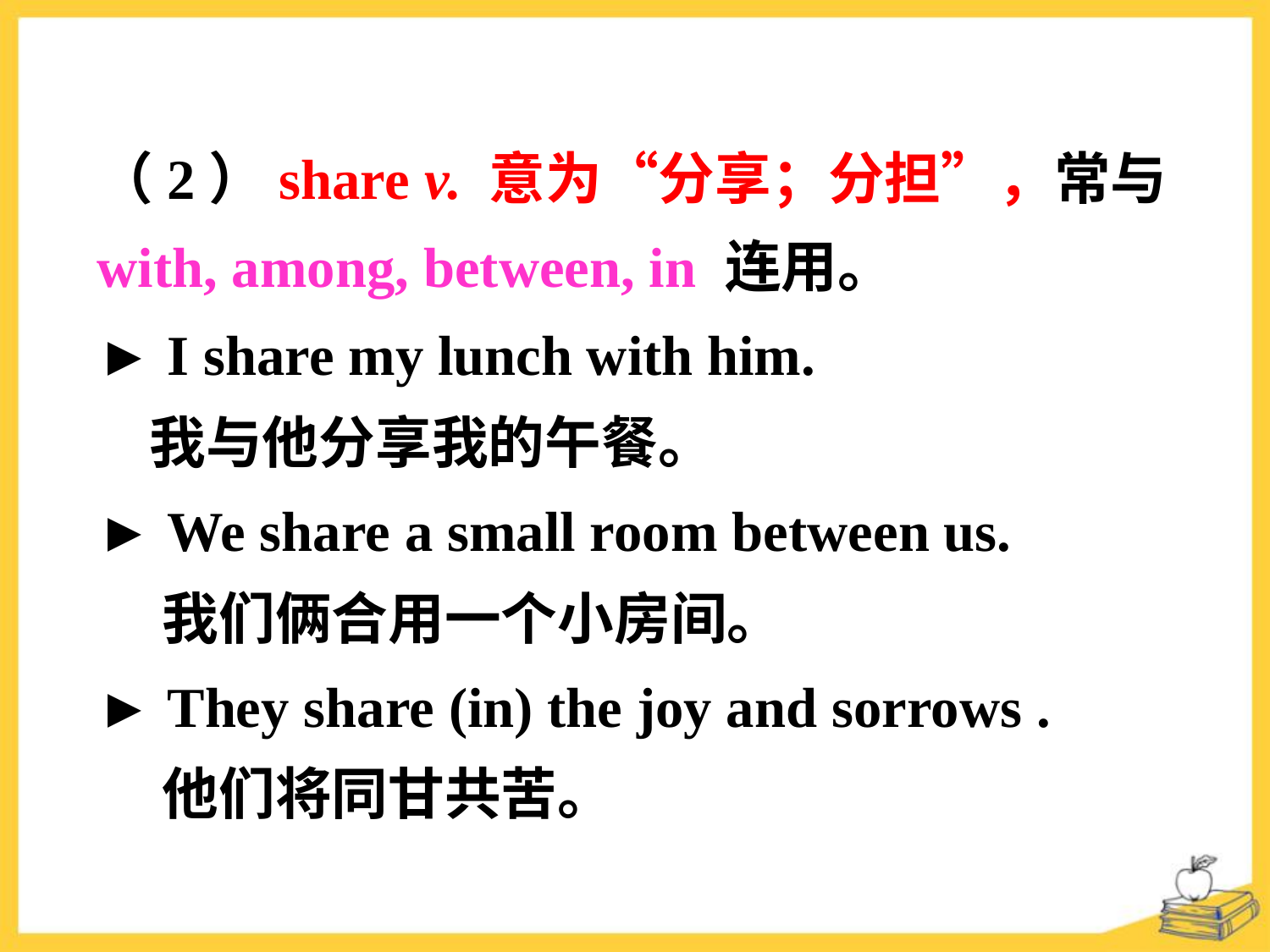

（2）share v. 意为“分享；分担”，常与with, among, between, in 连用。
► I share my lunch with him.
   我与他分享我的午餐。
► We share a small room between us.
    我们俩合用一个小房间。
► They share (in) the joy and sorrows .
    他们将同甘共苦。